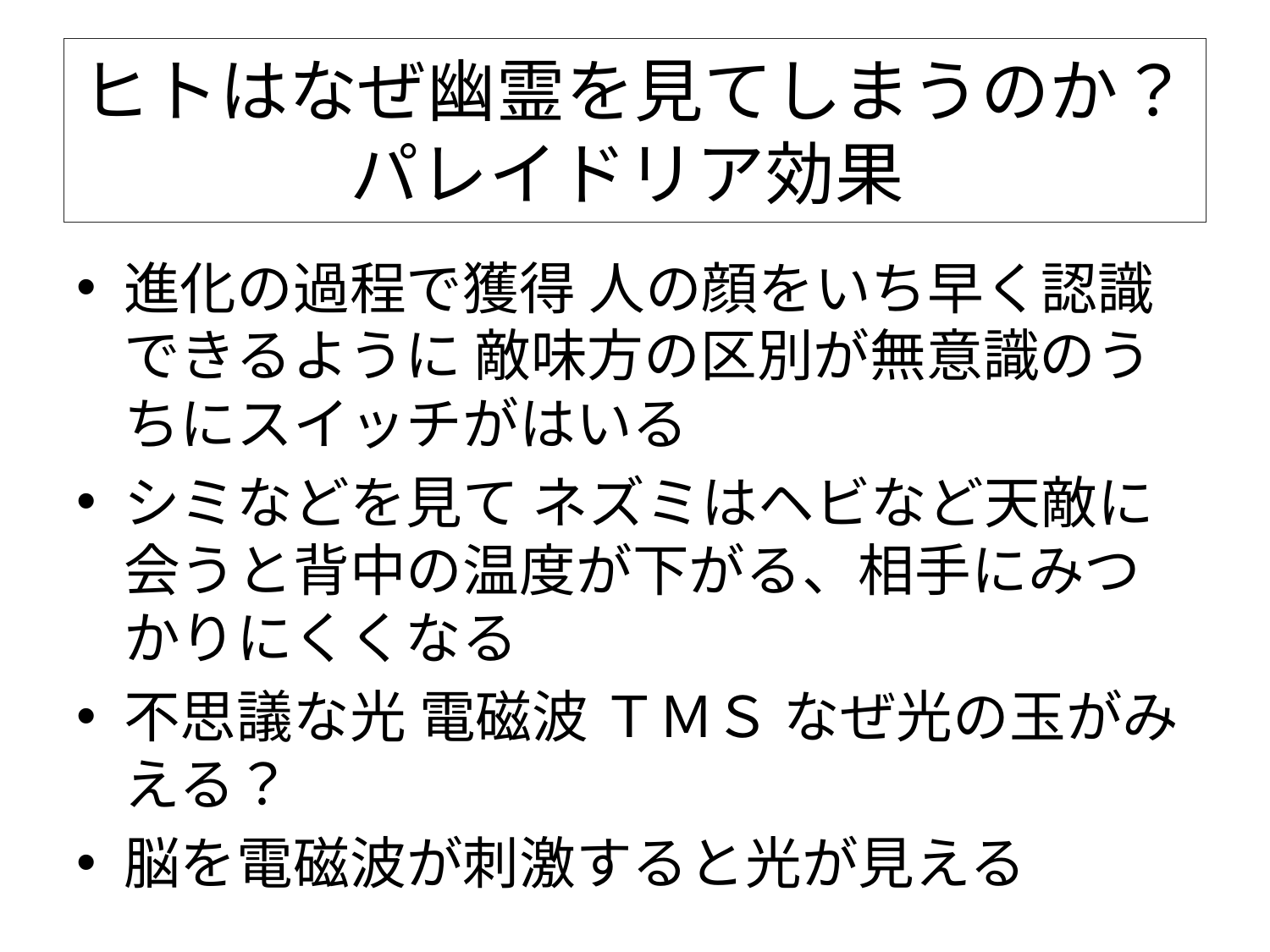

# ヒトはなぜ幽霊を見てしまうのか？ パレイドリア効果
進化の過程で獲得 人の顔をいち早く認識できるように 敵味方の区別が無意識のうちにスイッチがはいる
シミなどを見て ネズミはヘビなど天敵に会うと背中の温度が下がる、相手にみつかりにくくなる
不思議な光 電磁波 ＴＭＳ なぜ光の玉がみえる？
脳を電磁波が刺激すると光が見える